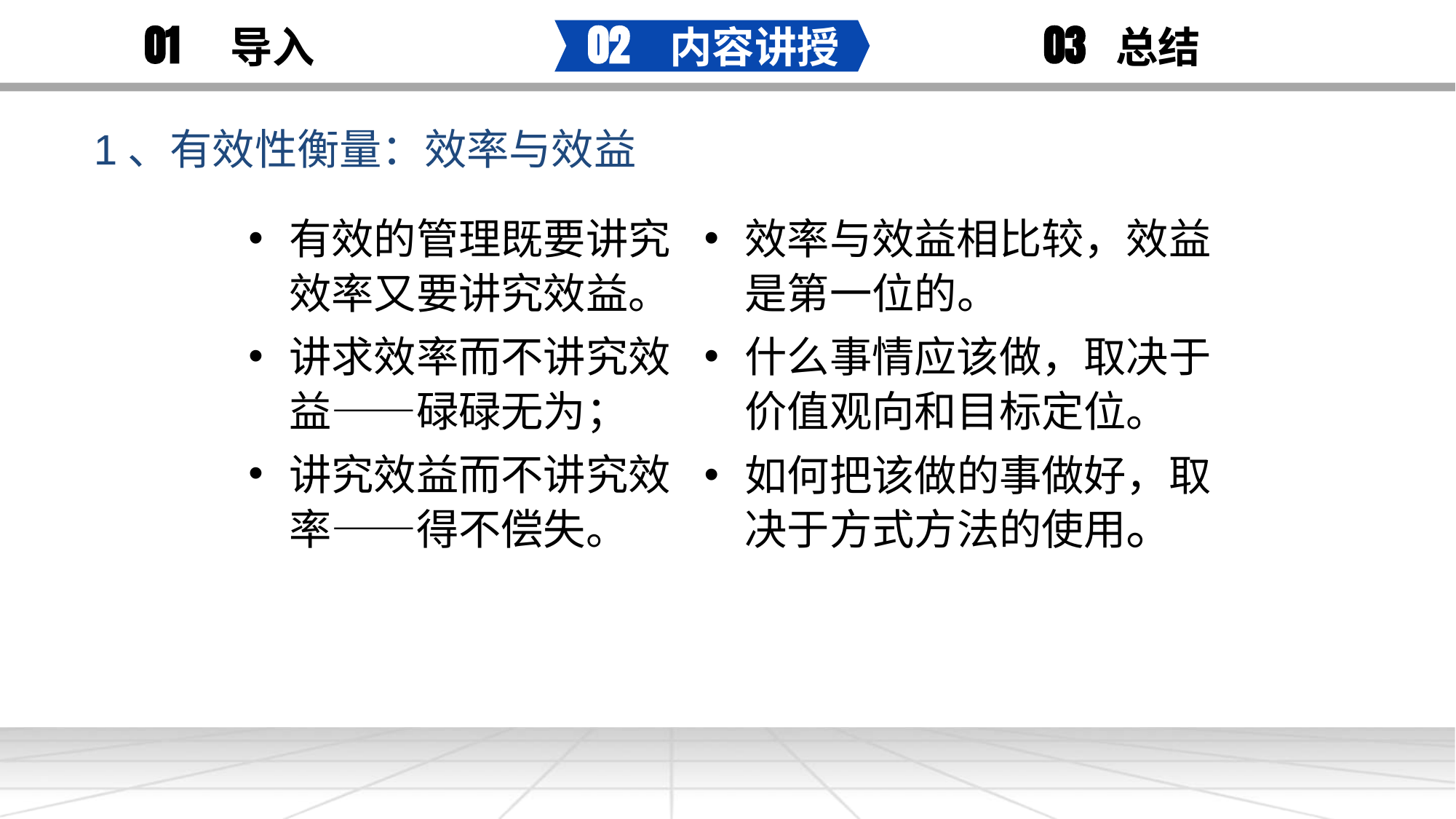

02   内容讲授
03  总结
01    导入

1、有效性衡量：效率与效益
添加
标题
有效的管理既要讲究效率又要讲究效益。
讲求效率而不讲究效益——碌碌无为；
讲究效益而不讲究效率——得不偿失。
效率与效益相比较，效益是第一位的。
什么事情应该做，取决于价值观向和目标定位。
如何把该做的事做好，取决于方式方法的使用。